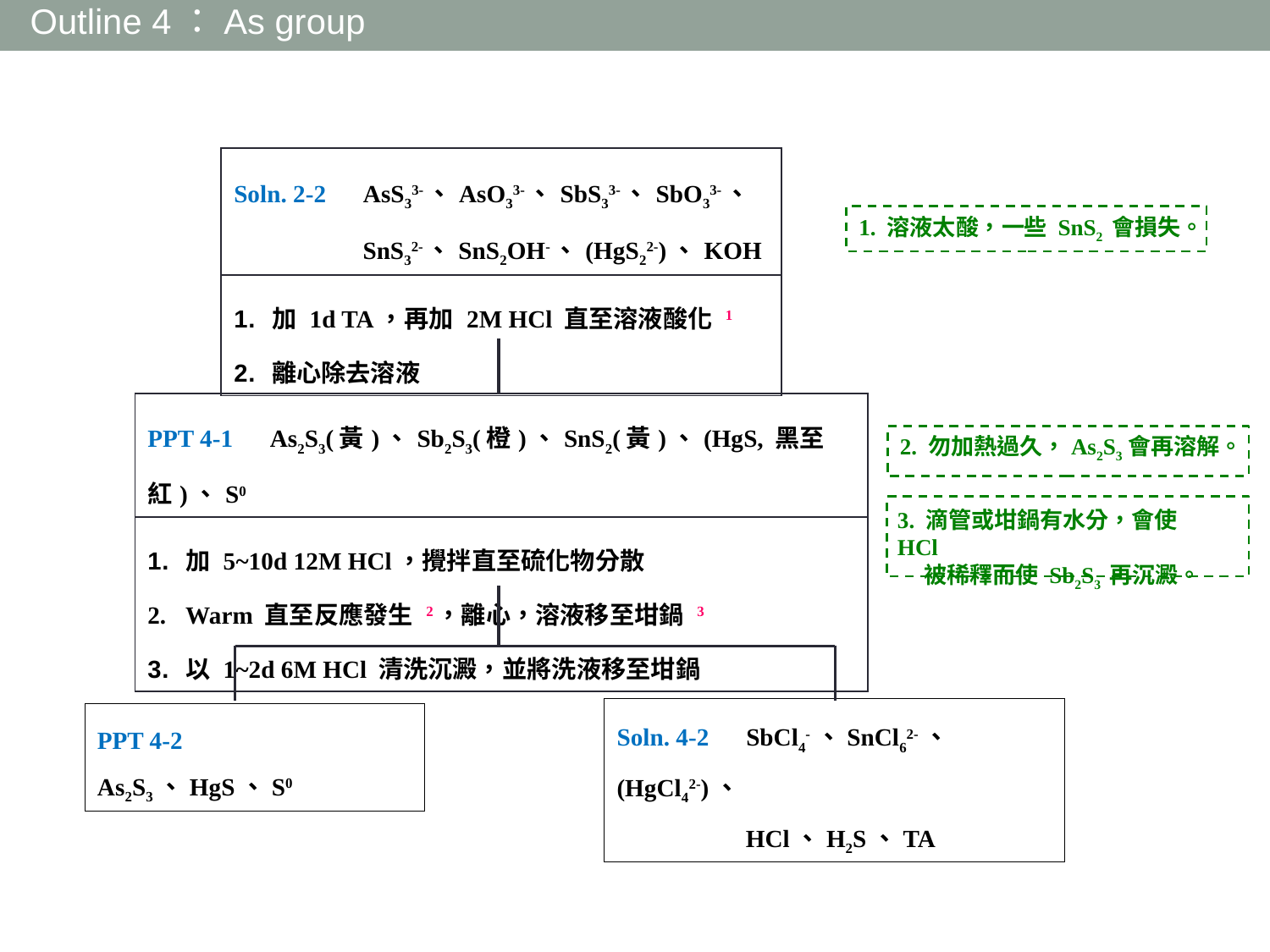

Outline 4：As group
| Soln. 2-2 AsS33-、AsO33-、SbS33-、SbO33-、 SnS32-、SnS2OH-、(HgS22-)、KOH |
| --- |
| 加 1d TA，再加 2M HCl 直至溶液酸化 1 離心除去溶液 |

1. 溶液太酸，一些 SnS2 會損失。
| PPT 4-1 As2S3(黃)、Sb2S3(橙)、SnS2(黃)、(HgS, 黑至紅)、S0 |
| --- |
| 加 5~10d 12M HCl，攪拌直至硫化物分散 Warm 直至反應發生 2，離心，溶液移至坩鍋 3 以 1~2d 6M HCl 清洗沉澱，並將洗液移至坩鍋 |
2. 勿加熱過久，As2S3會再溶解。

3. 滴管或坩鍋有水分，會使 HCl
    被稀釋而使 Sb2S3 再沉澱。

Soln. 4-2      SbCl4-、SnCl62-、(HgCl42-)、
                     HCl、H2S、TA
PPT 4-2      As2S3、HgS、S0